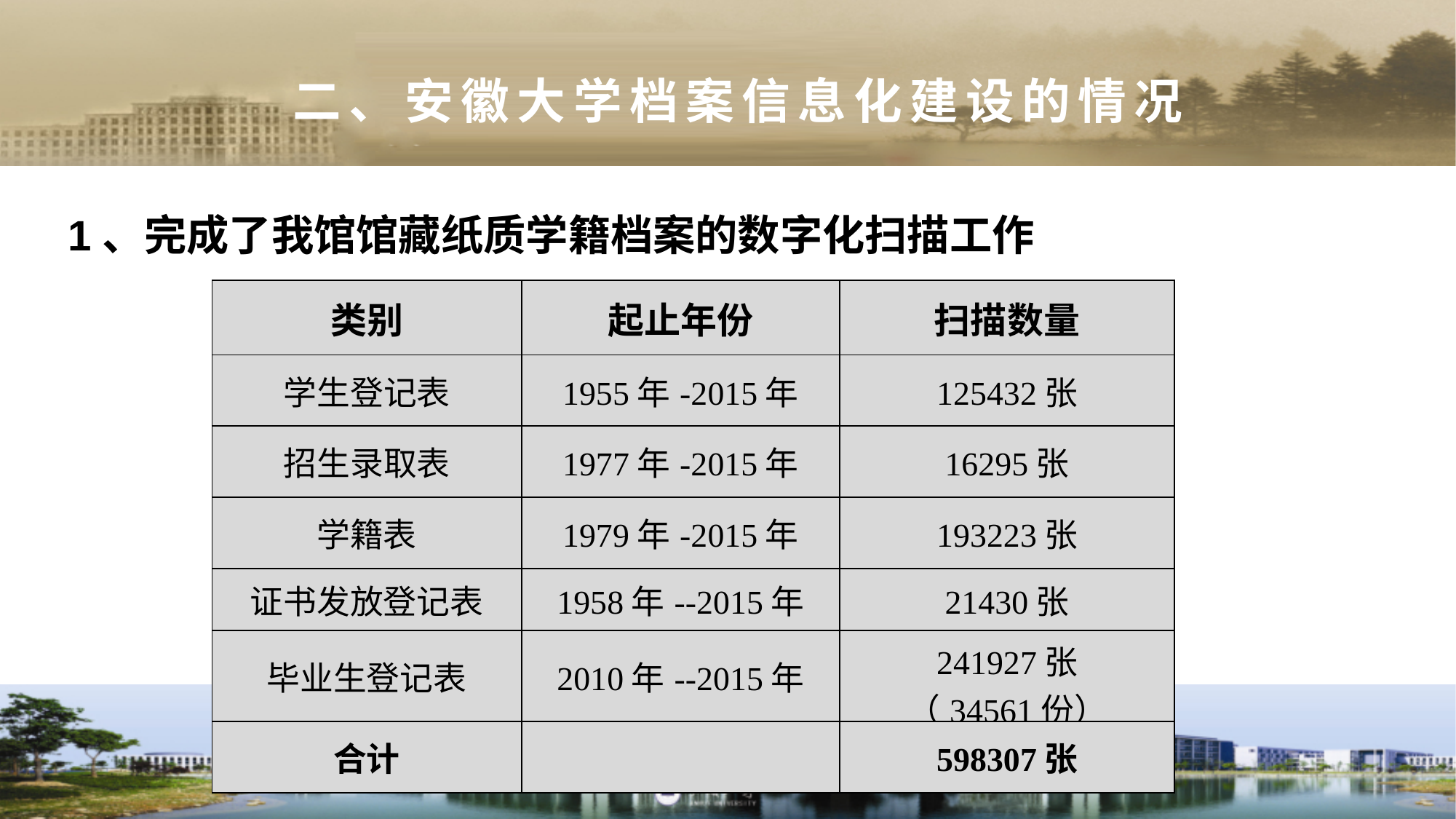

二、安徽大学档案信息化建设的情况
1、完成了我馆馆藏纸质学籍档案的数字化扫描工作

| 类别 | 起止年份 | 扫描数量 |
| --- | --- | --- |
| 学生登记表 | 1955年-2015年 | 125432张 |
| 招生录取表 | 1977年-2015年 | 16295张 |
| 学籍表 | 1979年-2015年 | 193223张 |
| 证书发放登记表 | 1958年--2015年 | 21430张 |
| 毕业生登记表 | 2010年--2015年 | 241927张 （34561份） |
| 合计 |  | 598307张 |